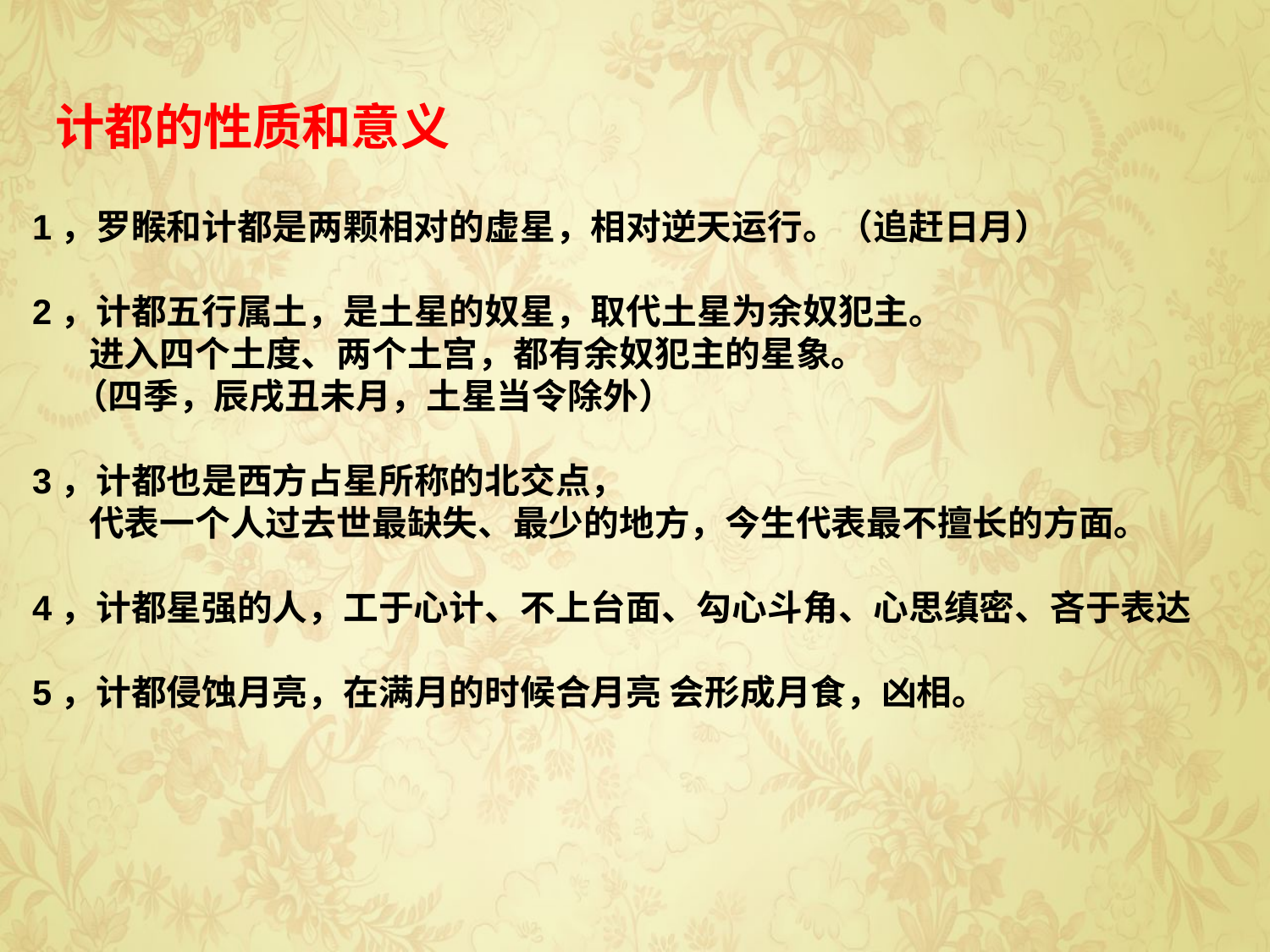

计都的性质和意义
1，罗睺和计都是两颗相对的虚星，相对逆天运行。（追赶日月）

2，计都五行属土，是土星的奴星，取代土星为余奴犯主。
      进入四个土度、两个土宫，都有余奴犯主的星象。
    （四季，辰戌丑未月，土星当令除外）

3，计都也是西方占星所称的北交点，
      代表一个人过去世最缺失、最少的地方，今生代表最不擅长的方面。

4，计都星强的人，工于心计、不上台面、勾心斗角、心思缜密、吝于表达

5，计都侵蚀月亮，在满月的时候合月亮 会形成月食，凶相。